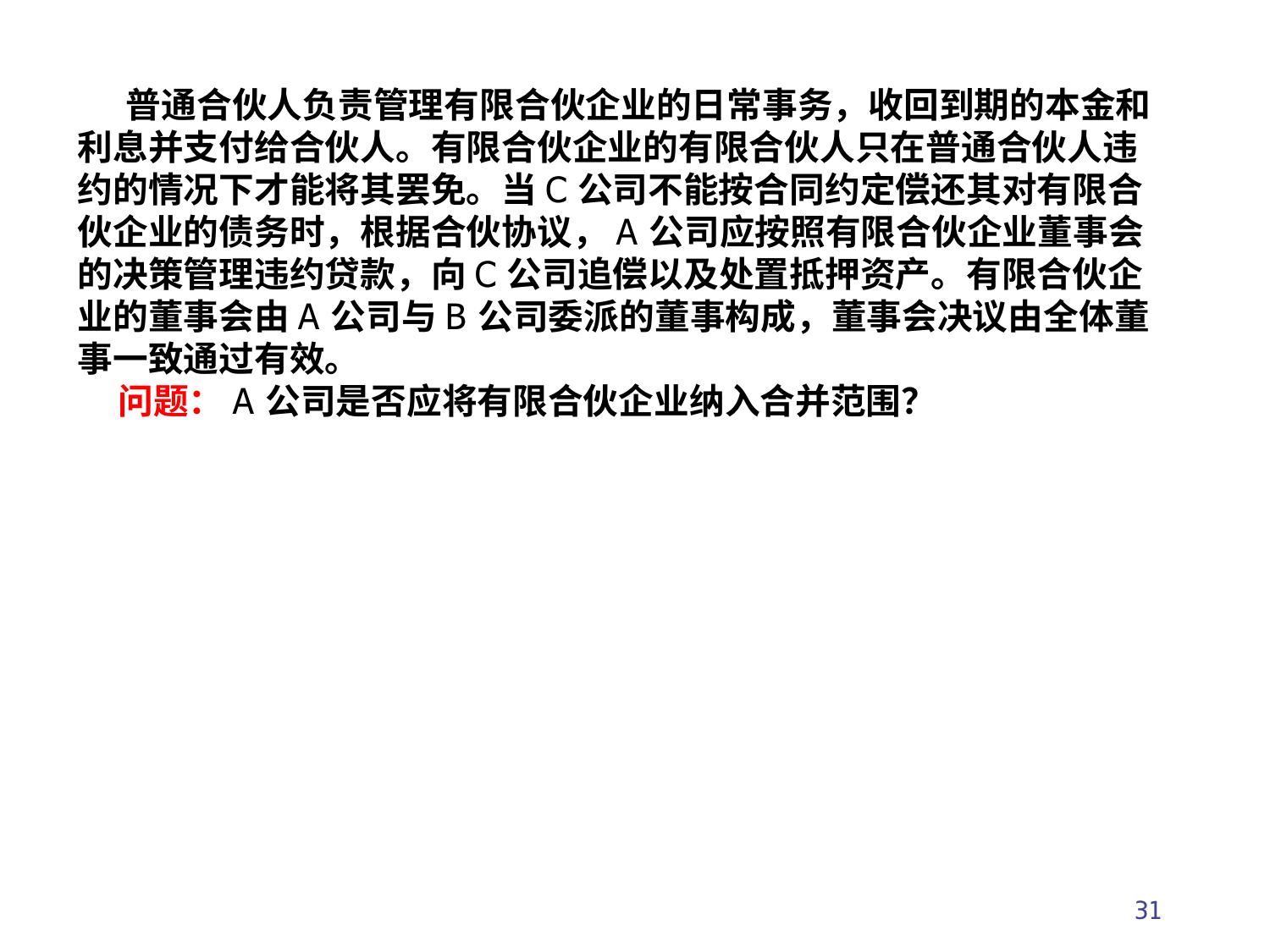

普通合伙人负责管理有限合伙企业的日常事务，收回到期的本金和利息并支付给合伙人。有限合伙企业的有限合伙人只在普通合伙人违约的情况下才能将其罢免。当C公司不能按合同约定偿还其对有限合伙企业的债务时，根据合伙协议，A公司应按照有限合伙企业董事会的决策管理违约贷款，向C公司追偿以及处置抵押资产。有限合伙企业的董事会由A公司与B公司委派的董事构成，董事会决议由全体董事一致通过有效。
    问题：A公司是否应将有限合伙企业纳入合并范围？
31